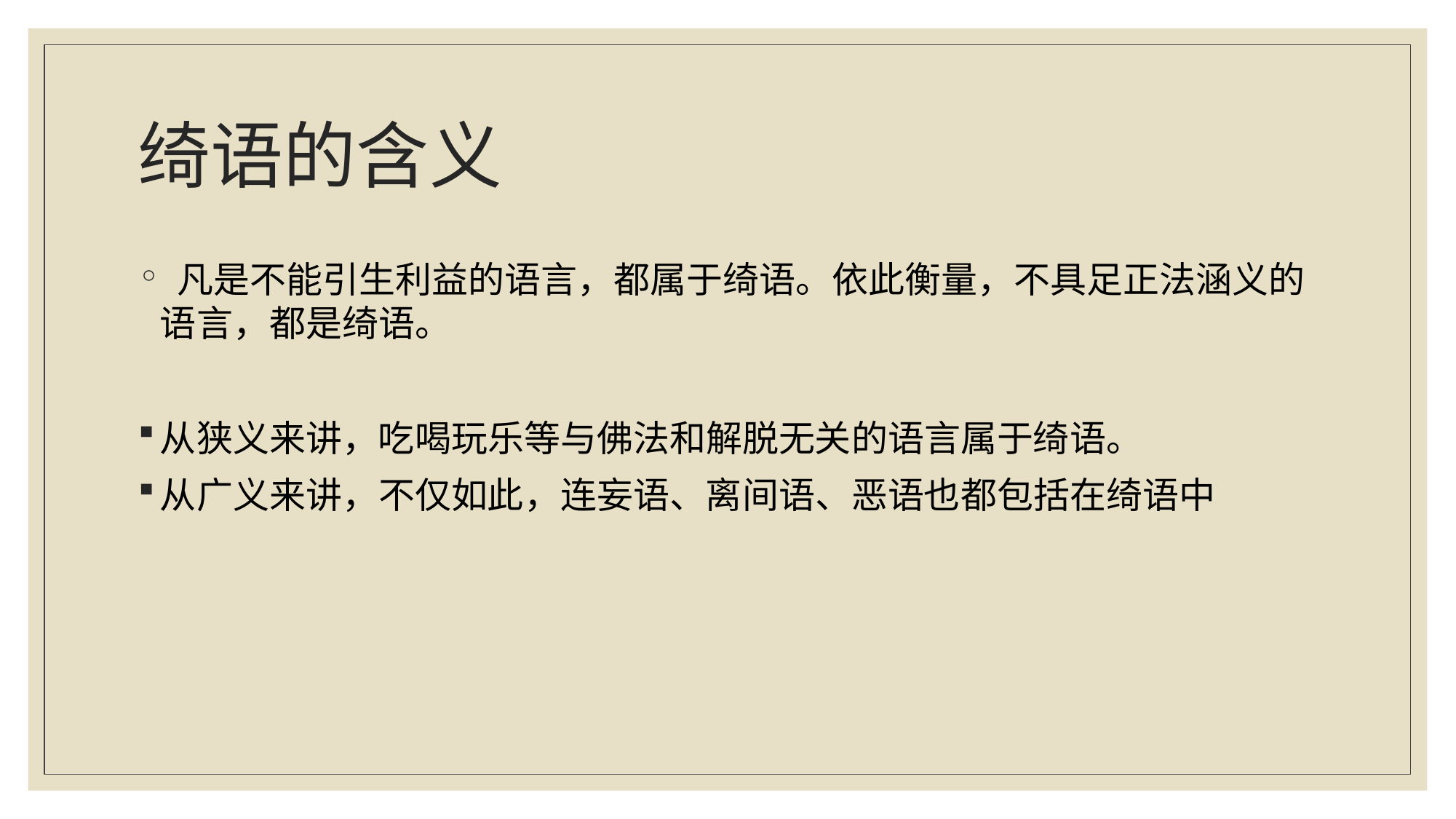

# 绮语的含义
 凡是不能引生利益的语言，都属于绮语。依此衡量，不具足正法涵义的语言，都是绮语。

从狭义来讲，吃喝玩乐等与佛法和解脱无关的语言属于绮语。
从广义来讲，不仅如此，连妄语、离间语、恶语也都包括在绮语中